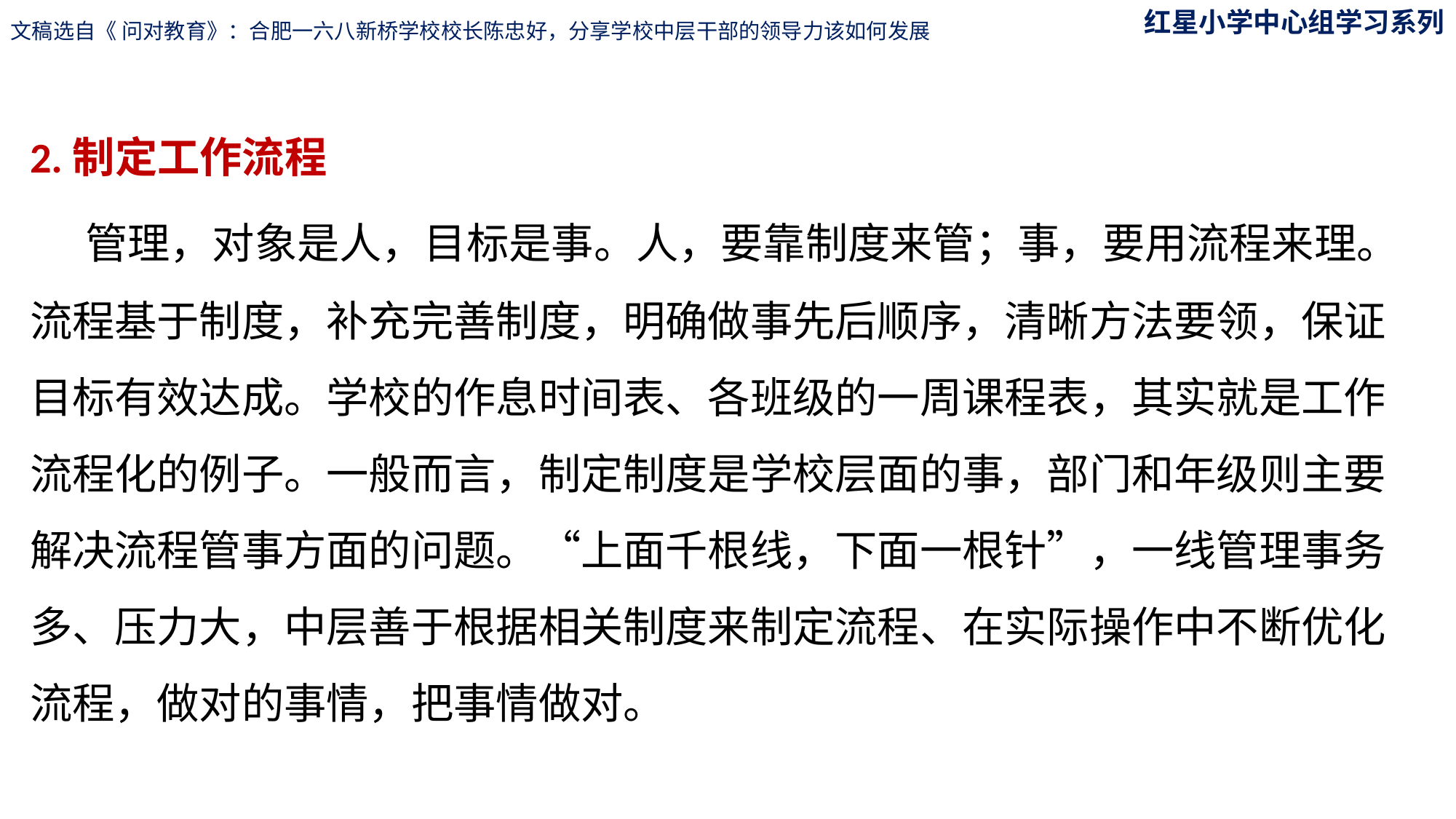

文稿选自《 问对教育》：合肥一六八新桥学校校长陈忠好，分享学校中层干部的领导力该如何发展
红星小学中心组学习系列
2.制定工作流程
    管理，对象是人，目标是事。人，要靠制度来管；事，要用流程来理。流程基于制度，补充完善制度，明确做事先后顺序，清晰方法要领，保证目标有效达成。学校的作息时间表、各班级的一周课程表，其实就是工作流程化的例子。一般而言，制定制度是学校层面的事，部门和年级则主要解决流程管事方面的问题。“上面千根线，下面一根针”，一线管理事务多、压力大，中层善于根据相关制度来制定流程、在实际操作中不断优化流程，做对的事情，把事情做对。